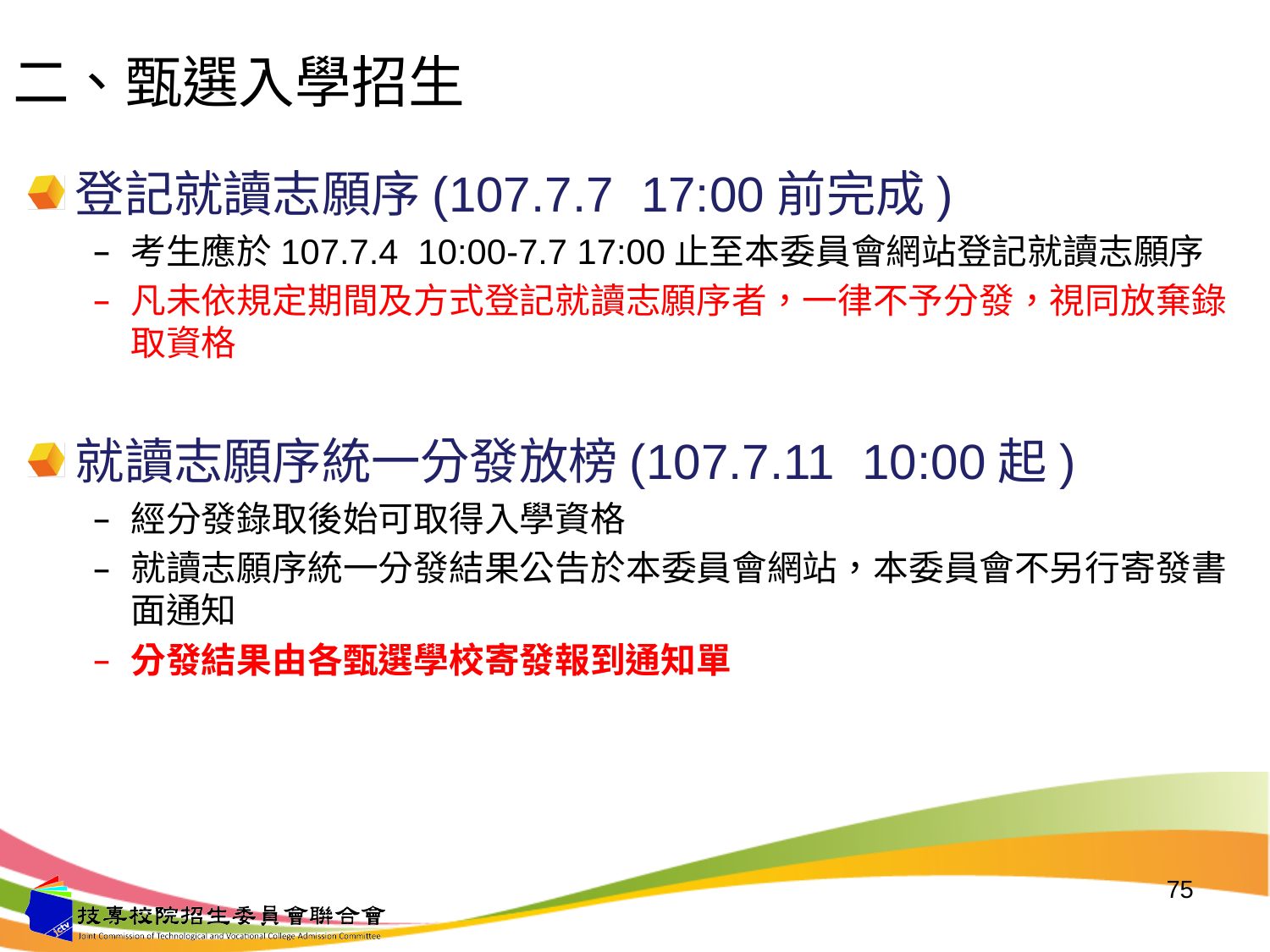

# 二、甄選入學招生
登記就讀志願序(107.7.7  17:00前完成)
考生應於107.7.4  10:00-7.7 17:00止至本委員會網站登記就讀志願序
凡未依規定期間及方式登記就讀志願序者，一律不予分發，視同放棄錄取資格

就讀志願序統一分發放榜(107.7.11  10:00起)
經分發錄取後始可取得入學資格
就讀志願序統一分發結果公告於本委員會網站，本委員會不另行寄發書面通知
分發結果由各甄選學校寄發報到通知單

75